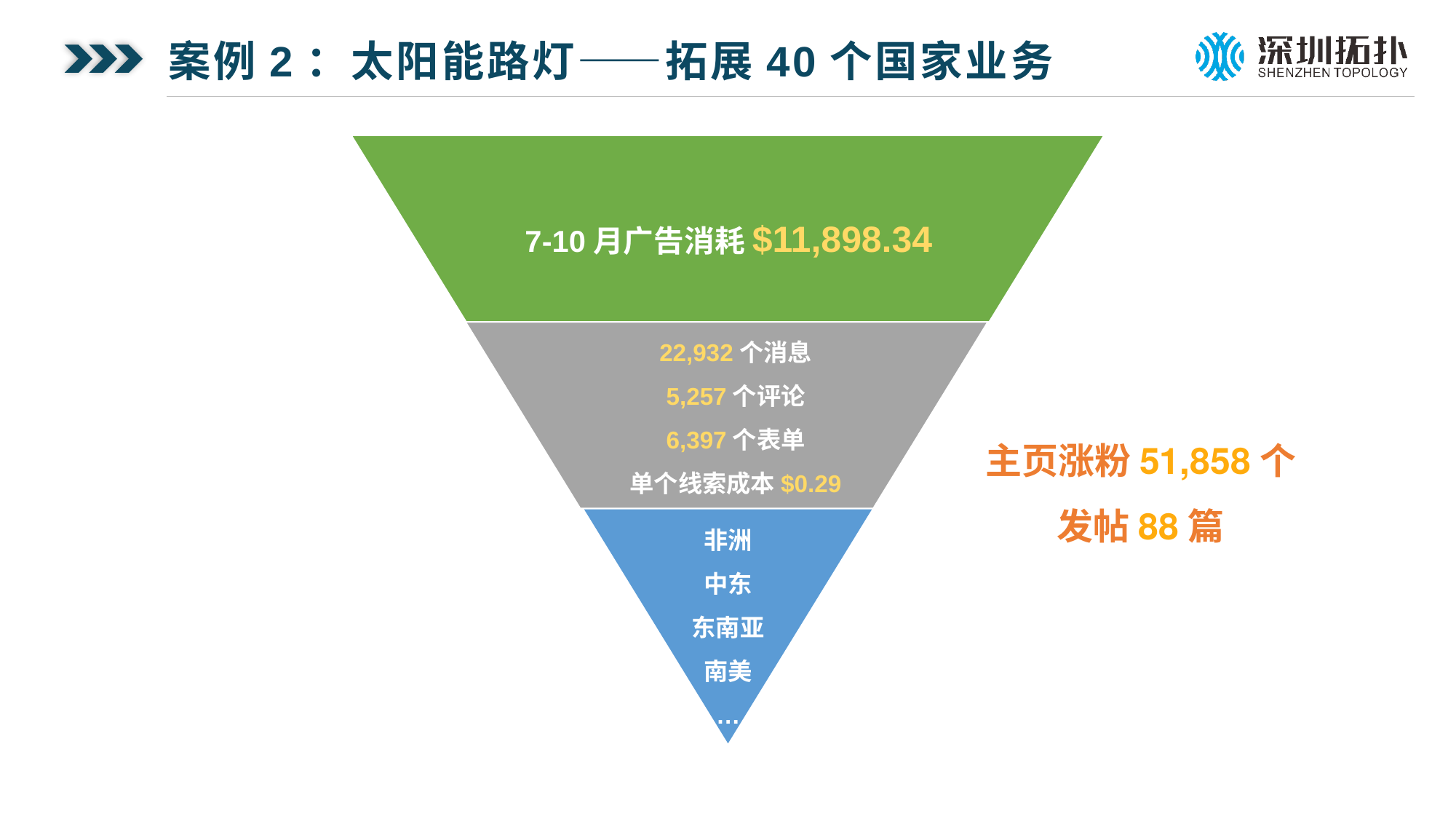

案例2：太阳能路灯——拓展40个国家业务

7-10月广告消耗$11,898.34

22,932个消息
5,257个评论
6,397个表单
单个线索成本$0.29
主页涨粉51,858个
发帖88篇
非洲
中东
东南亚
南美
…